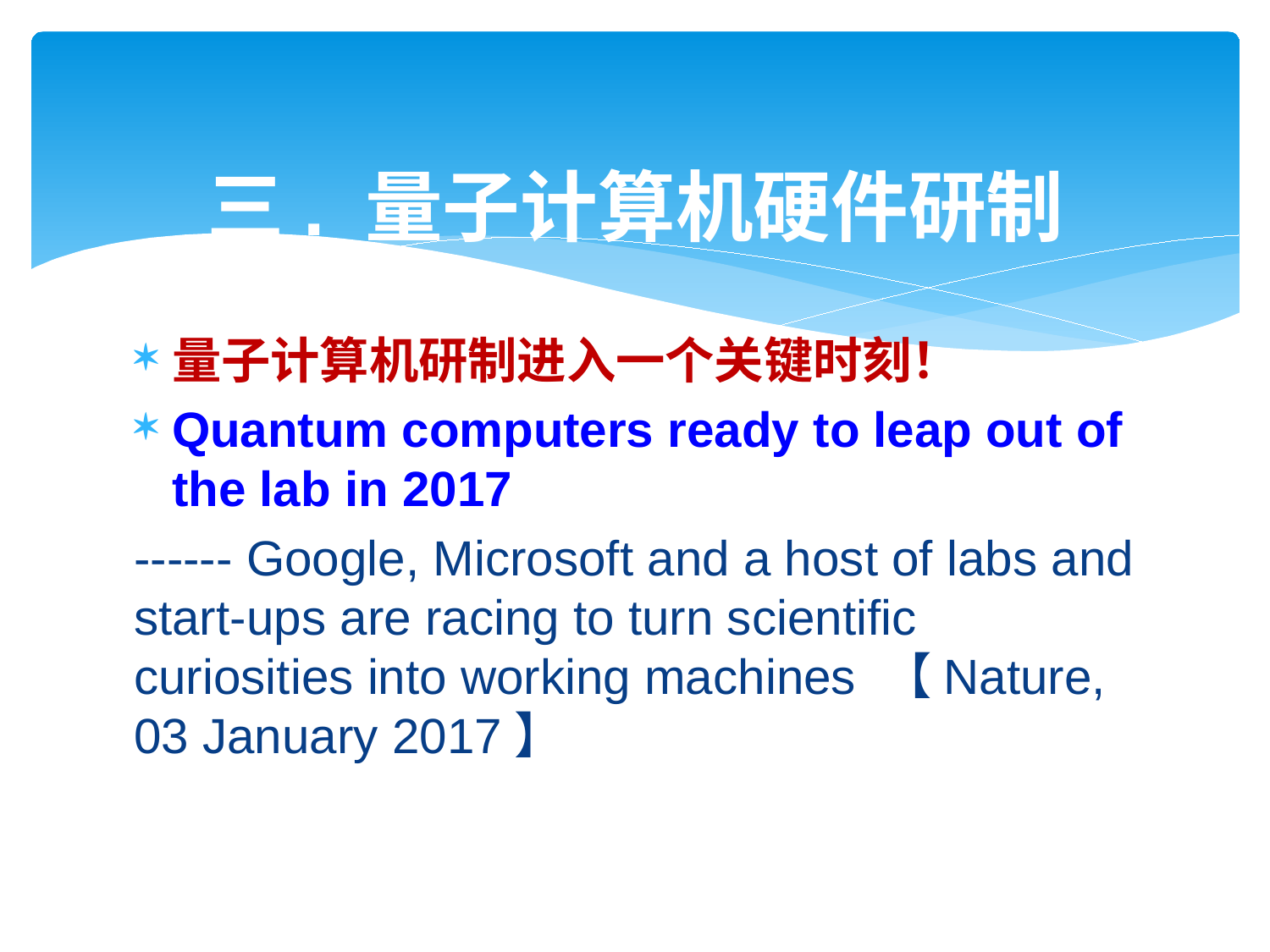

# 三. 量子计算机硬件研制
量子计算机研制进入一个关键时刻！
Quantum computers ready to leap out of the lab in 2017
------ Google, Microsoft and a host of labs and start-ups are racing to turn scientific curiosities into working machines 【Nature, 03 January 2017】